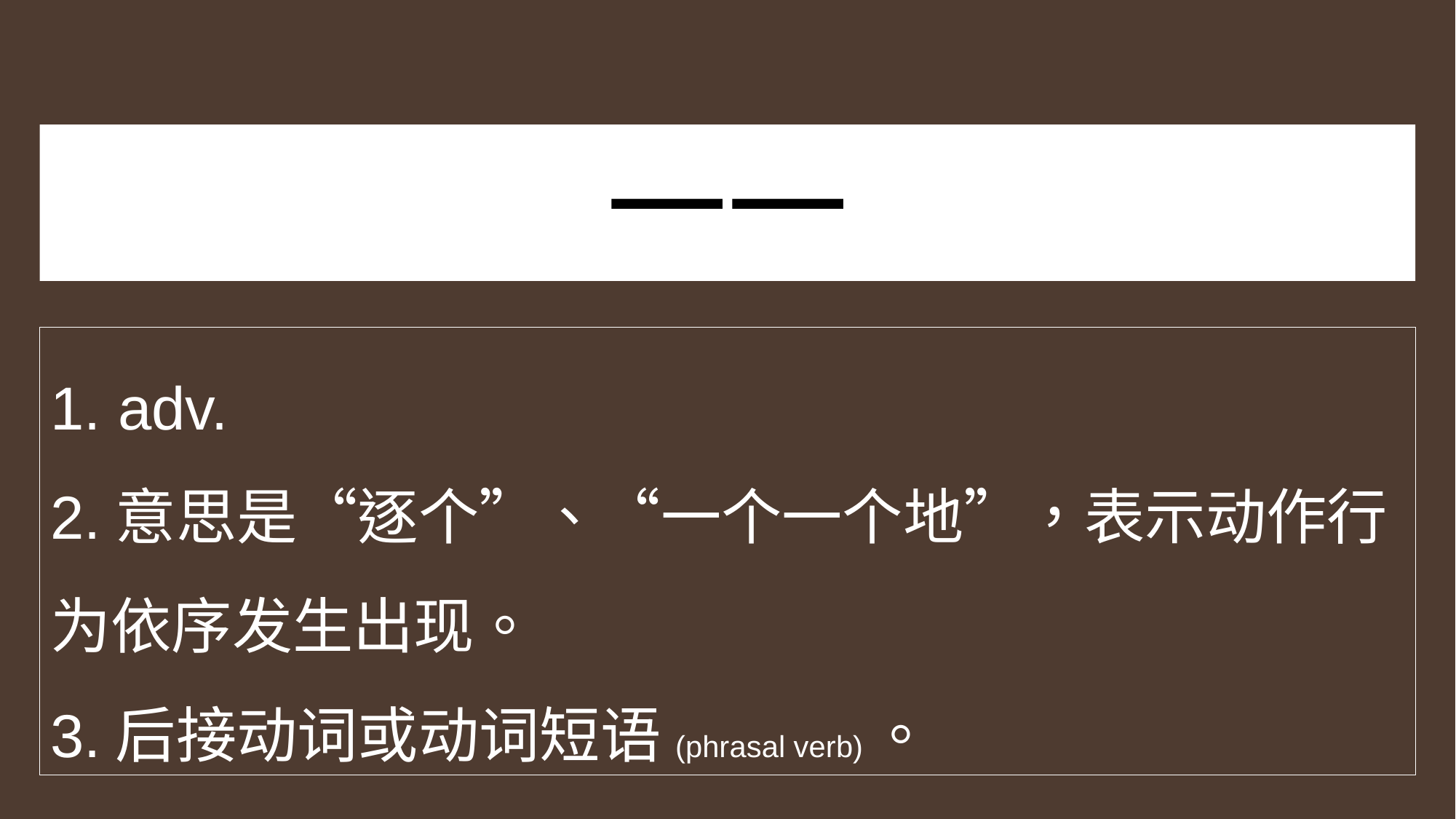

一一
1. adv.
2.意思是“逐个”、“一个一个地”，表示动作行为依序发生出现。
3.后接动词或动词短语(phrasal verb)。